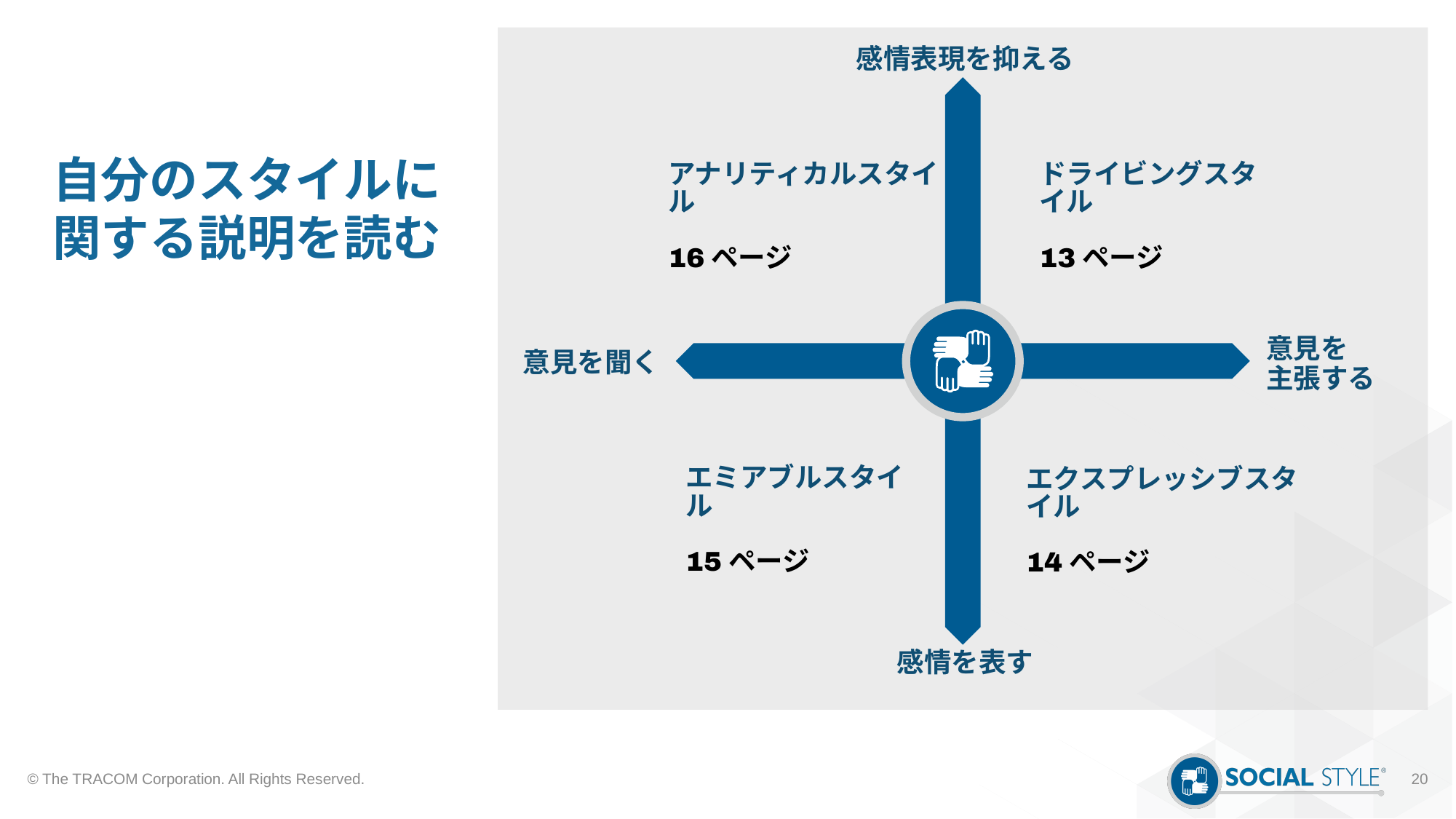

# 自分のスタイルに 関する説明を読む

感情表現を抑える

アナリティカルスタイル

16ページ
ドライビングスタイル

13ページ
意見を
主張する
意見を聞く
エミアブルスタイル

15ページ
エクスプレッシブスタイル

14ページ
感情を表す
© The TRACOM Corporation. All Rights Reserved.
20